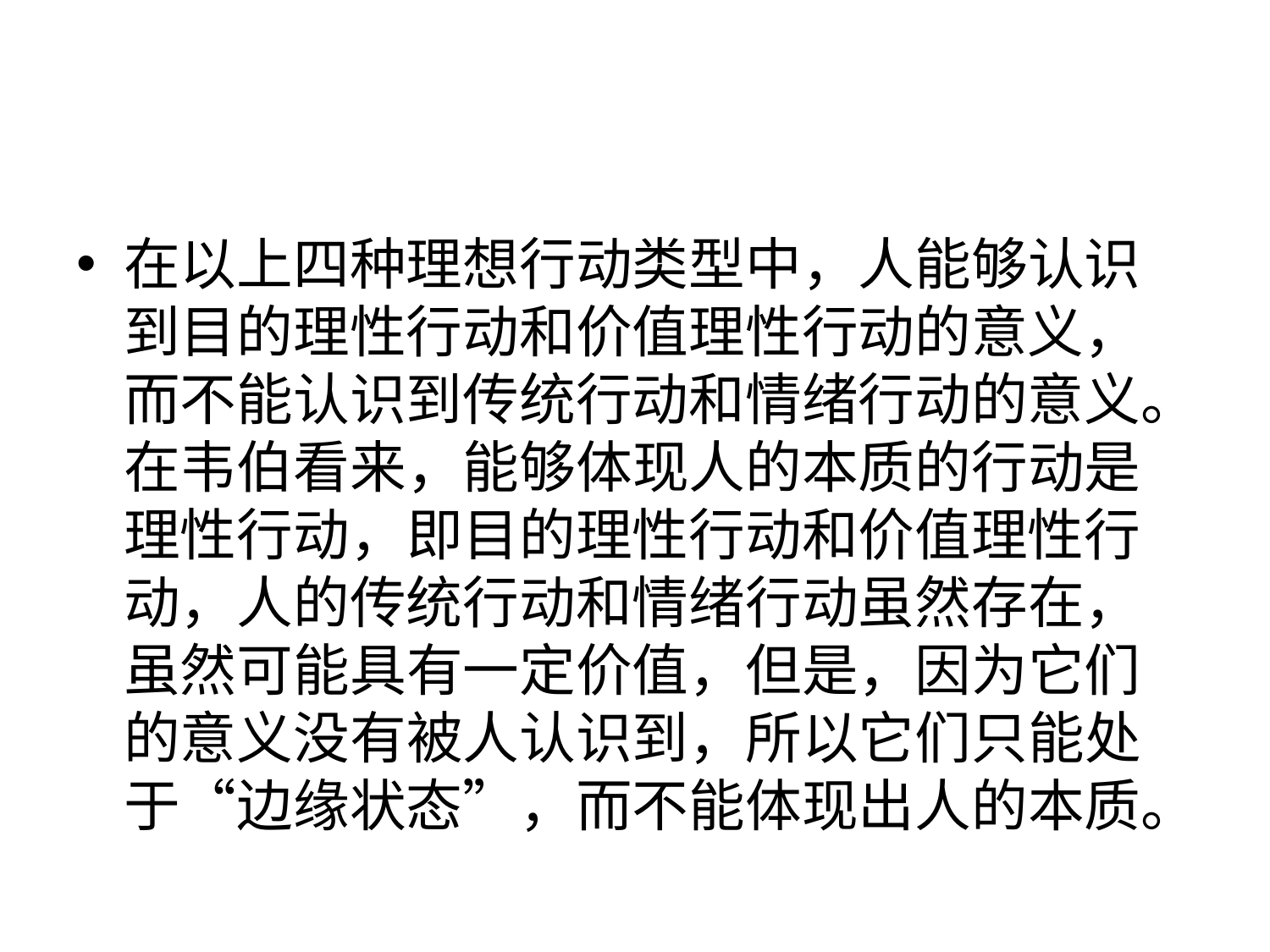

#
在以上四种理想行动类型中，人能够认识到目的理性行动和价值理性行动的意义，而不能认识到传统行动和情绪行动的意义。在韦伯看来，能够体现人的本质的行动是理性行动，即目的理性行动和价值理性行动，人的传统行动和情绪行动虽然存在，虽然可能具有一定价值，但是，因为它们的意义没有被人认识到，所以它们只能处于“边缘状态”，而不能体现出人的本质。